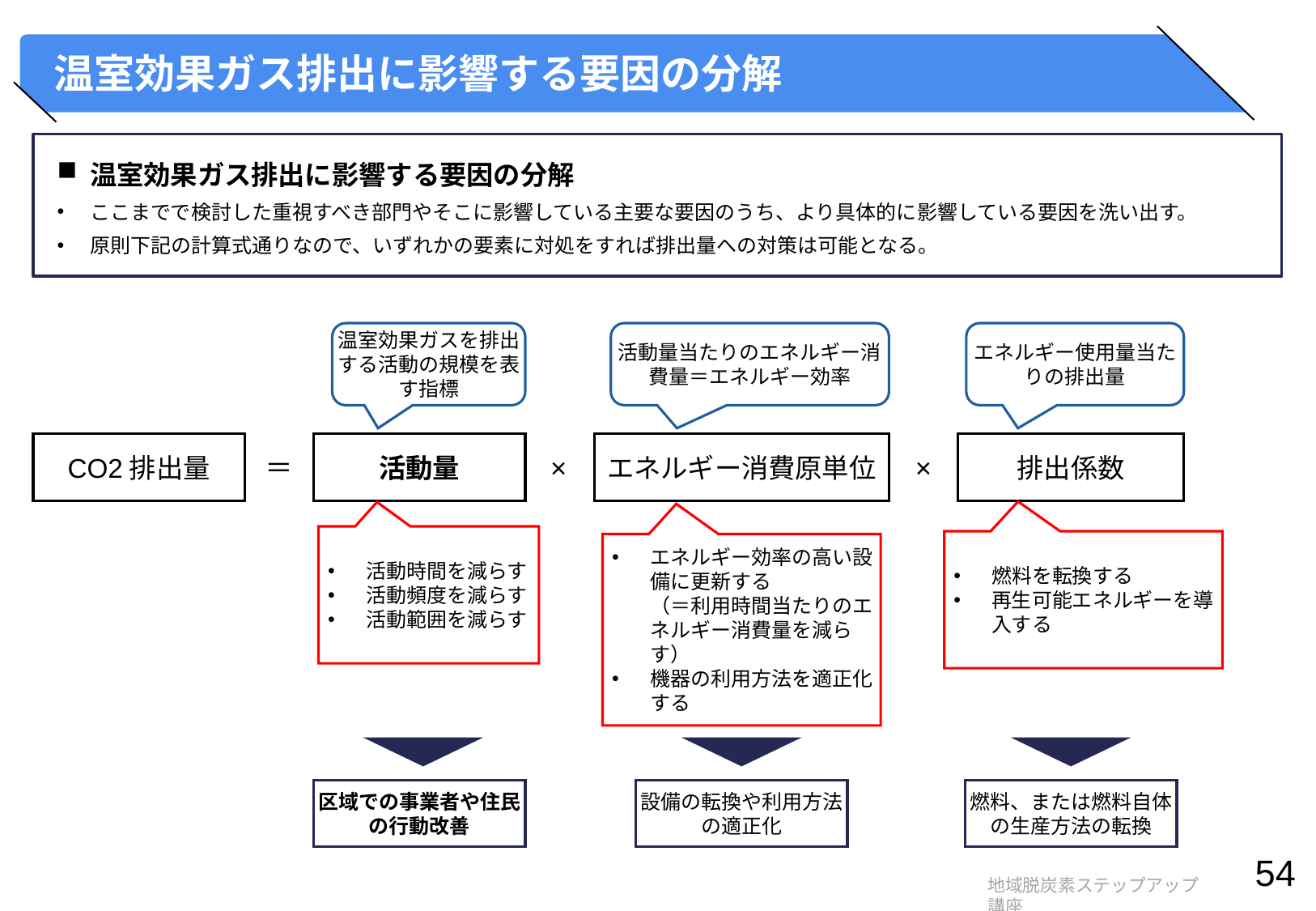

# 温室効果ガス排出に影響する要因の分解
温室効果ガス排出に影響する要因の分解
ここまでで検討した重視すべき部門やそこに影響している主要な要因のうち、より具体的に影響している要因を洗い出す。
原則下記の計算式通りなので、いずれかの要素に対処をすれば排出量への対策は可能となる。
温室効果ガスを排出する活動の規模を表す指標
活動量当たりのエネルギー消費量＝エネルギー効率
エネルギー使用量当たりの排出量
CO2排出量
活動量
エネルギー消費原単位
排出係数
＝
×
×
活動時間を減らす
活動頻度を減らす
活動範囲を減らす
燃料を転換する
再生可能エネルギーを導入する
エネルギー効率の高い設備に更新する
（＝利用時間当たりのエネルギー消費量を減らす）
機器の利用方法を適正化する

区域での事業者や住民の行動改善
設備の転換や利用方法の適正化
燃料、または燃料自体の生産方法の転換